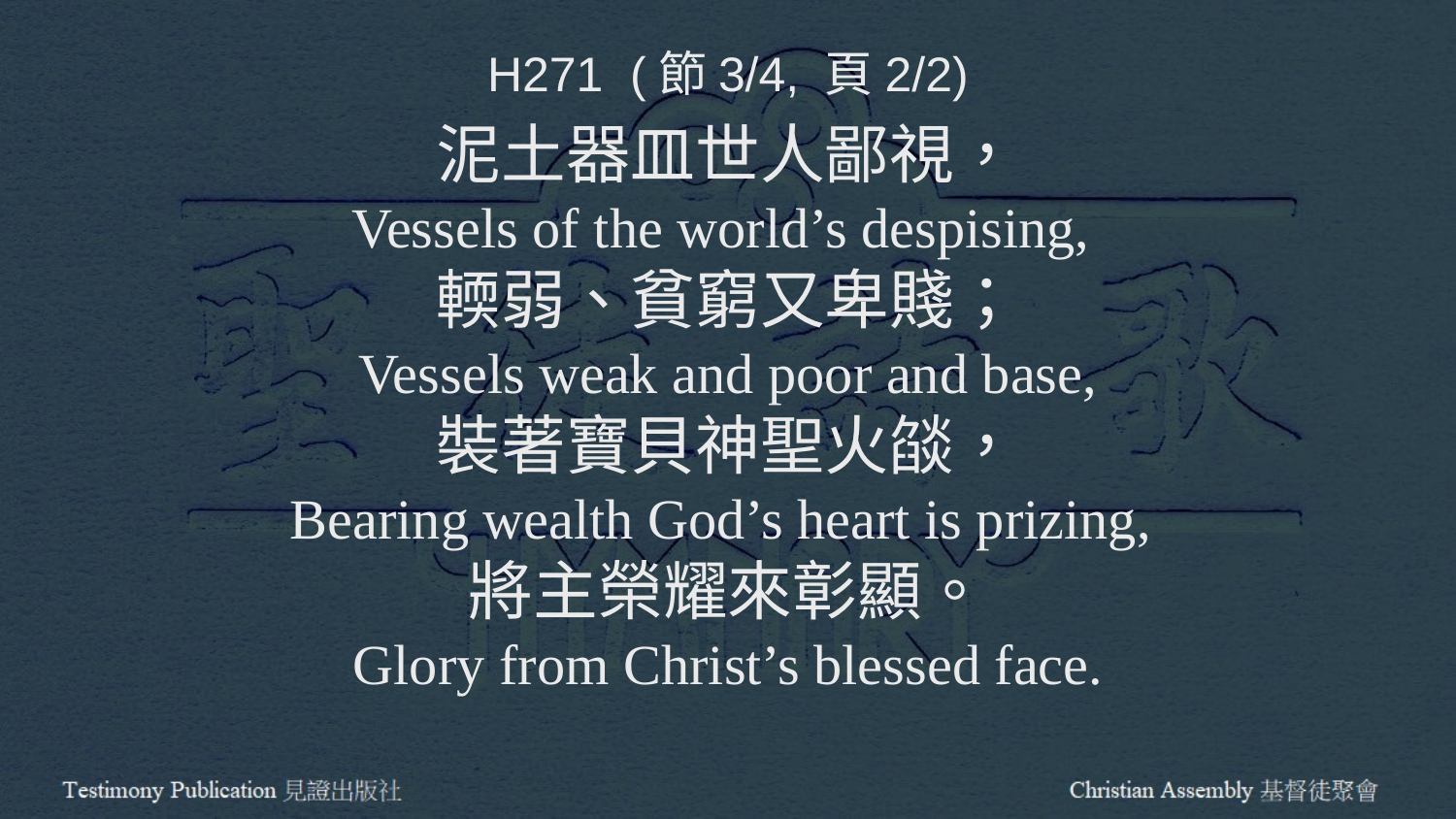

H271  (節3/4, 頁2/2)
泥土器皿世人鄙視，
Vessels of the world’s despising,
輭弱、貧窮又卑賤；
Vessels weak and poor and base,
裝著寶貝神聖火燄，
Bearing wealth God’s heart is prizing,
將主榮耀來彰顯。
Glory from Christ’s blessed face.